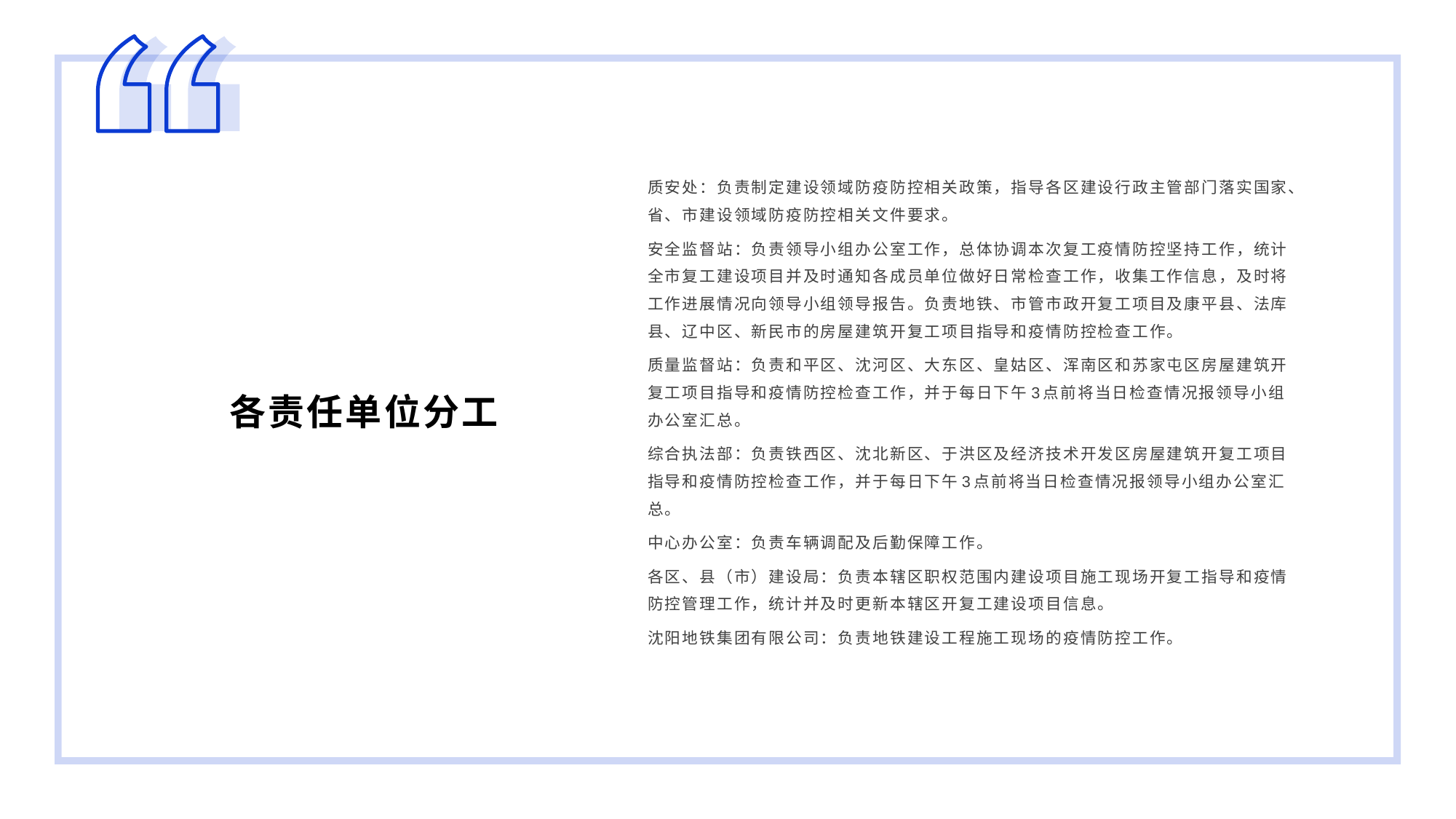

质安处：负责制定建设领域防疫防控相关政策，指导各区建设行政主管部门落实国家、省、市建设领域防疫防控相关文件要求。
安全监督站：负责领导小组办公室工作，总体协调本次复工疫情防控坚持工作，统计全市复工建设项目并及时通知各成员单位做好日常检查工作，收集工作信息，及时将工作进展情况向领导小组领导报告。负责地铁、市管市政开复工项目及康平县、法库县、辽中区、新民市的房屋建筑开复工项目指导和疫情防控检查工作。
质量监督站：负责和平区、沈河区、大东区、皇姑区、浑南区和苏家屯区房屋建筑开复工项目指导和疫情防控检查工作，并于每日下午3点前将当日检查情况报领导小组办公室汇总。
综合执法部：负责铁西区、沈北新区、于洪区及经济技术开发区房屋建筑开复工项目指导和疫情防控检查工作，并于每日下午3点前将当日检查情况报领导小组办公室汇总。
中心办公室：负责车辆调配及后勤保障工作。
各区、县（市）建设局：负责本辖区职权范围内建设项目施工现场开复工指导和疫情防控管理工作，统计并及时更新本辖区开复工建设项目信息。
沈阳地铁集团有限公司：负责地铁建设工程施工现场的疫情防控工作。
各责任单位分工